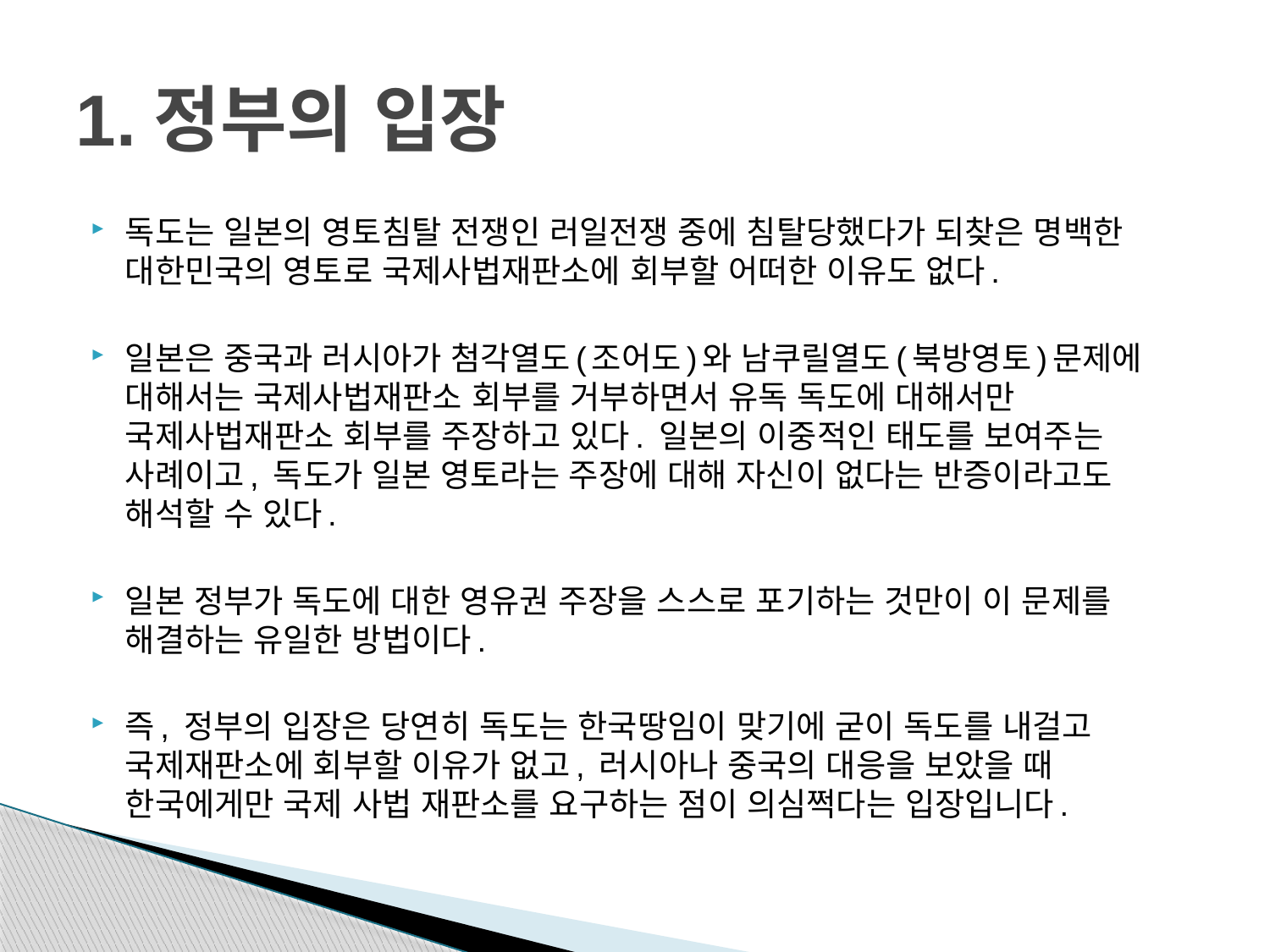

# 1.정부의 입장
독도는 일본의 영토침탈 전쟁인 러일전쟁 중에 침탈당했다가 되찾은 명백한 대한민국의 영토로 국제사법재판소에 회부할 어떠한 이유도 없다.

일본은 중국과 러시아가 첨각열도(조어도)와 남쿠릴열도(북방영토)문제에 대해서는 국제사법재판소 회부를 거부하면서 유독 독도에 대해서만 국제사법재판소 회부를 주장하고 있다. 일본의 이중적인 태도를 보여주는 사례이고, 독도가 일본 영토라는 주장에 대해 자신이 없다는 반증이라고도 해석할 수 있다.

일본 정부가 독도에 대한 영유권 주장을 스스로 포기하는 것만이 이 문제를 해결하는 유일한 방법이다.

즉, 정부의 입장은 당연히 독도는 한국땅임이 맞기에 굳이 독도를 내걸고 국제재판소에 회부할 이유가 없고, 러시아나 중국의 대응을 보았을 때 한국에게만 국제 사법 재판소를 요구하는 점이 의심쩍다는 입장입니다.